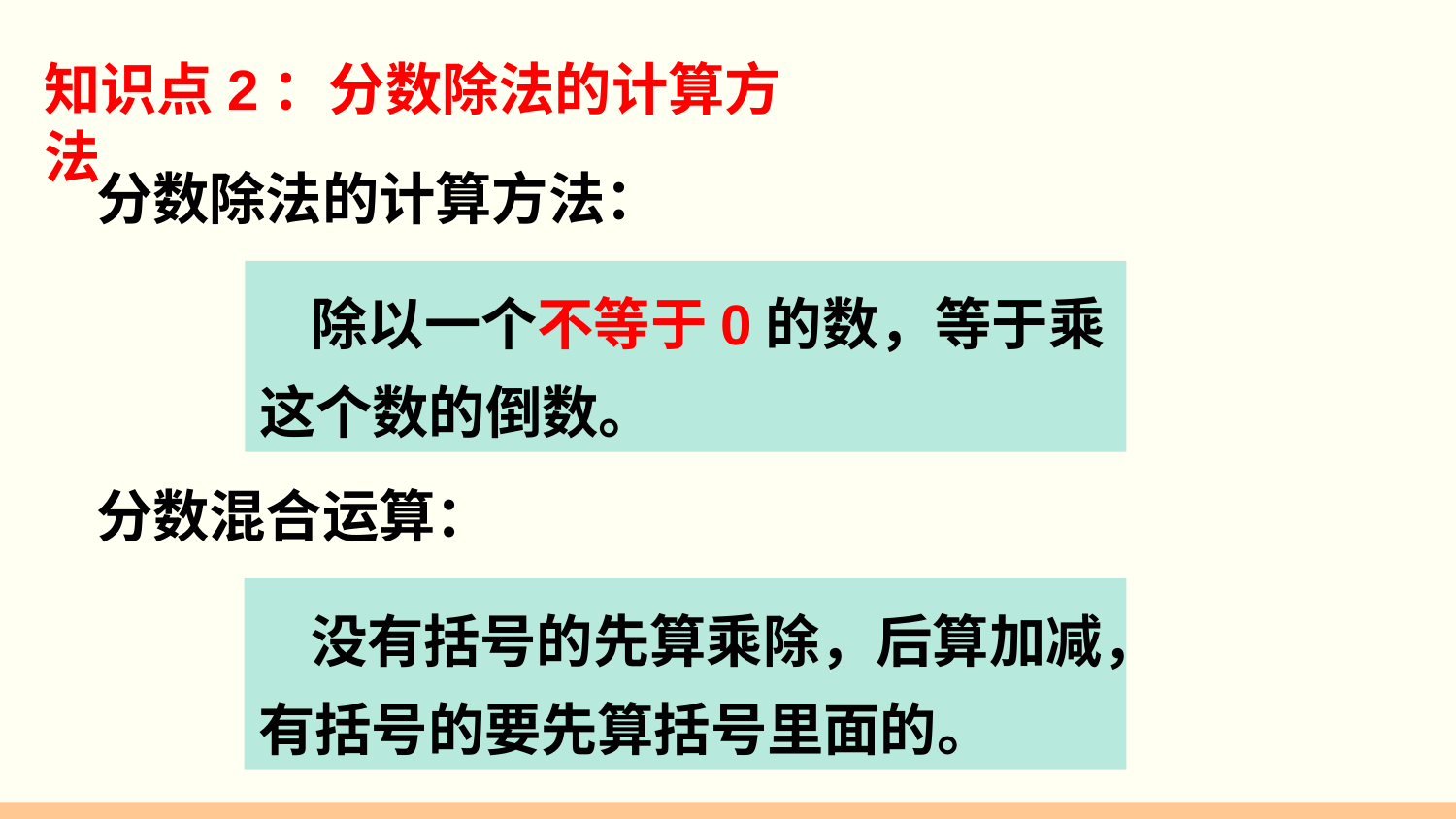

知识点2：分数除法的计算方法
分数除法的计算方法：
   除以一个不等于0的数，等于乘这个数的倒数。
分数混合运算：
   没有括号的先算乘除，后算加减，有括号的要先算括号里面的。